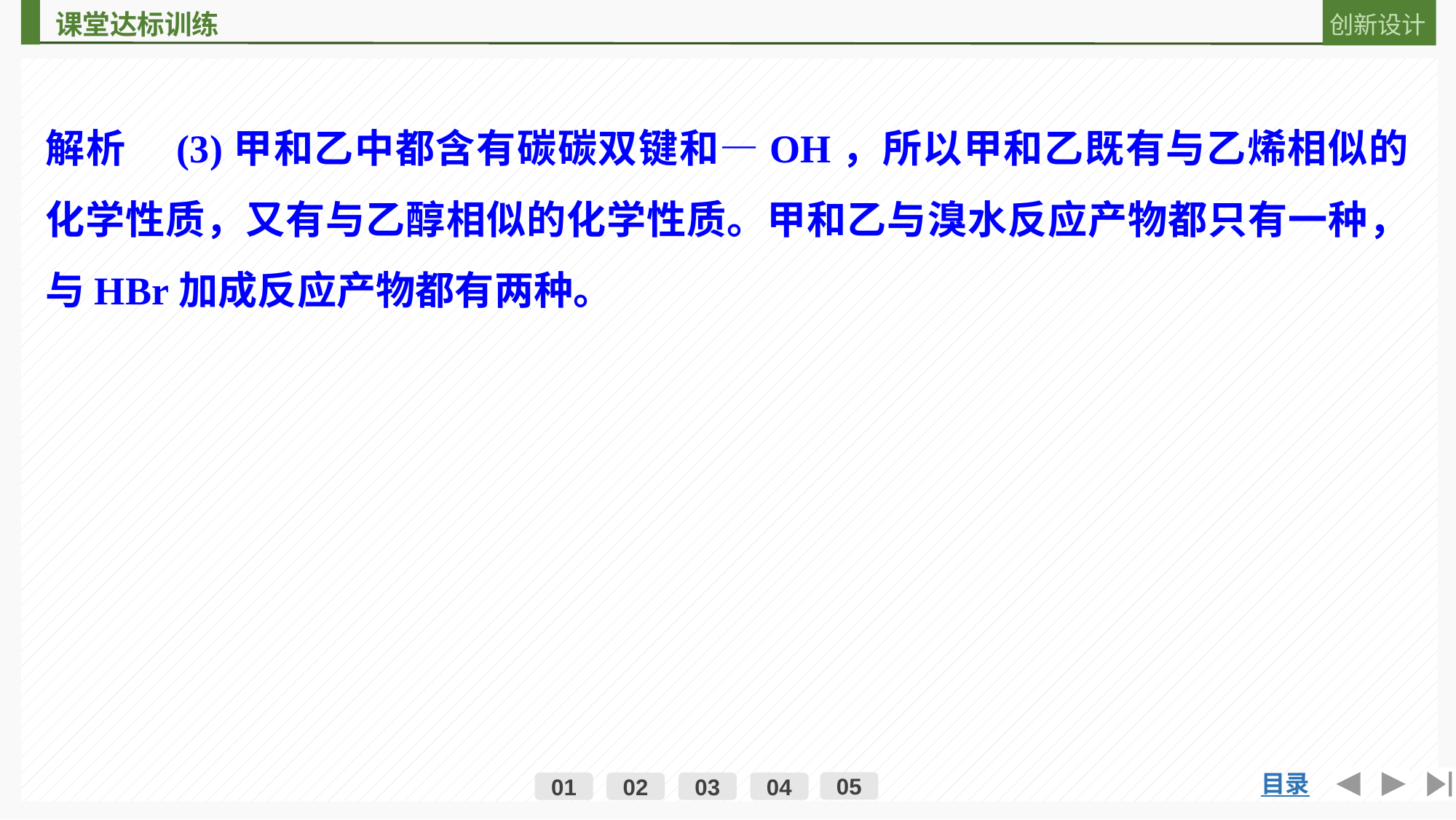

解析　(3)甲和乙中都含有碳碳双键和—OH，所以甲和乙既有与乙烯相似的化学性质，又有与乙醇相似的化学性质。甲和乙与溴水反应产物都只有一种，与HBr加成反应产物都有两种。